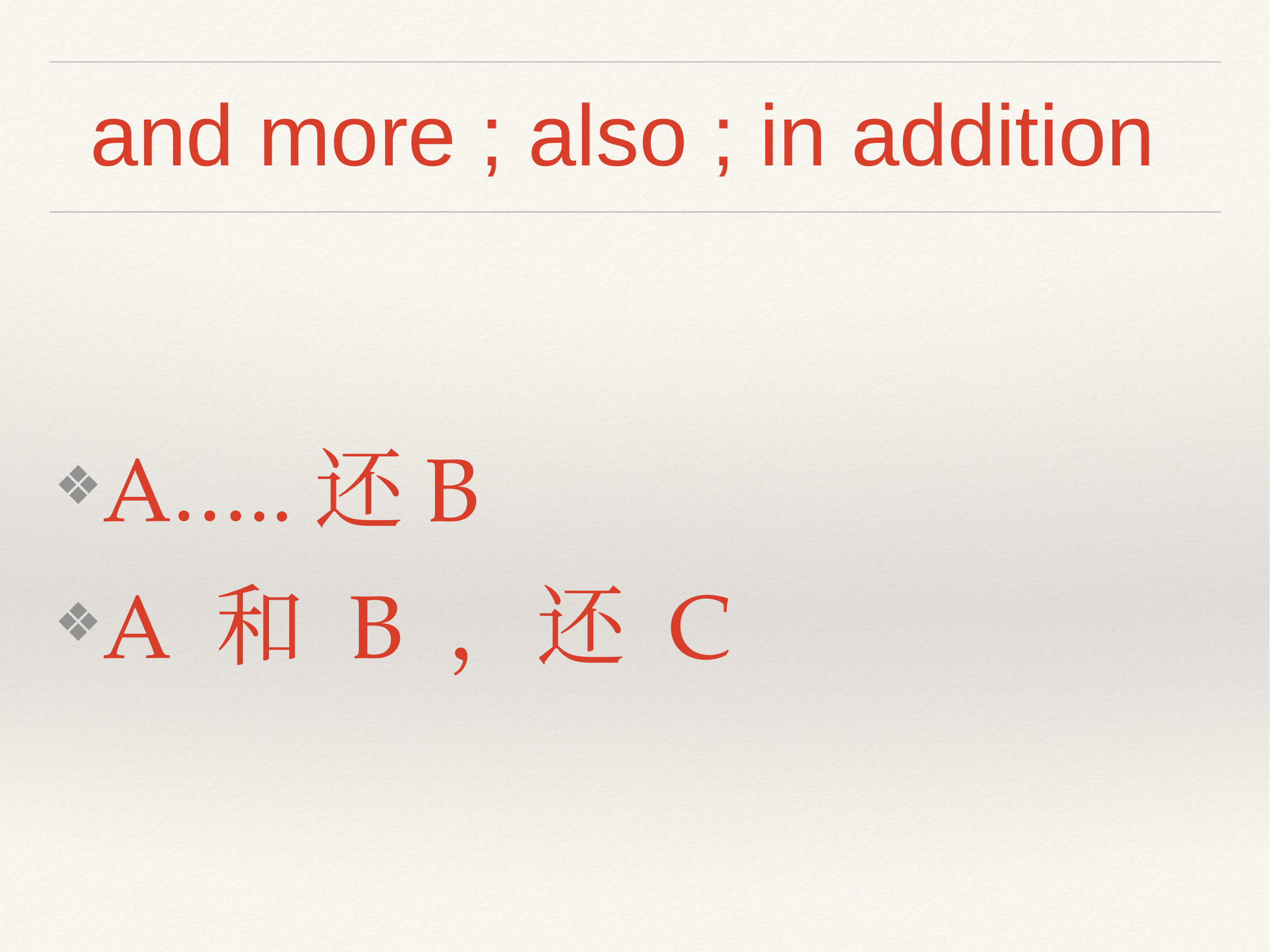

# and more ; also ; in addition
A…..还B
A 和 B ，还 C